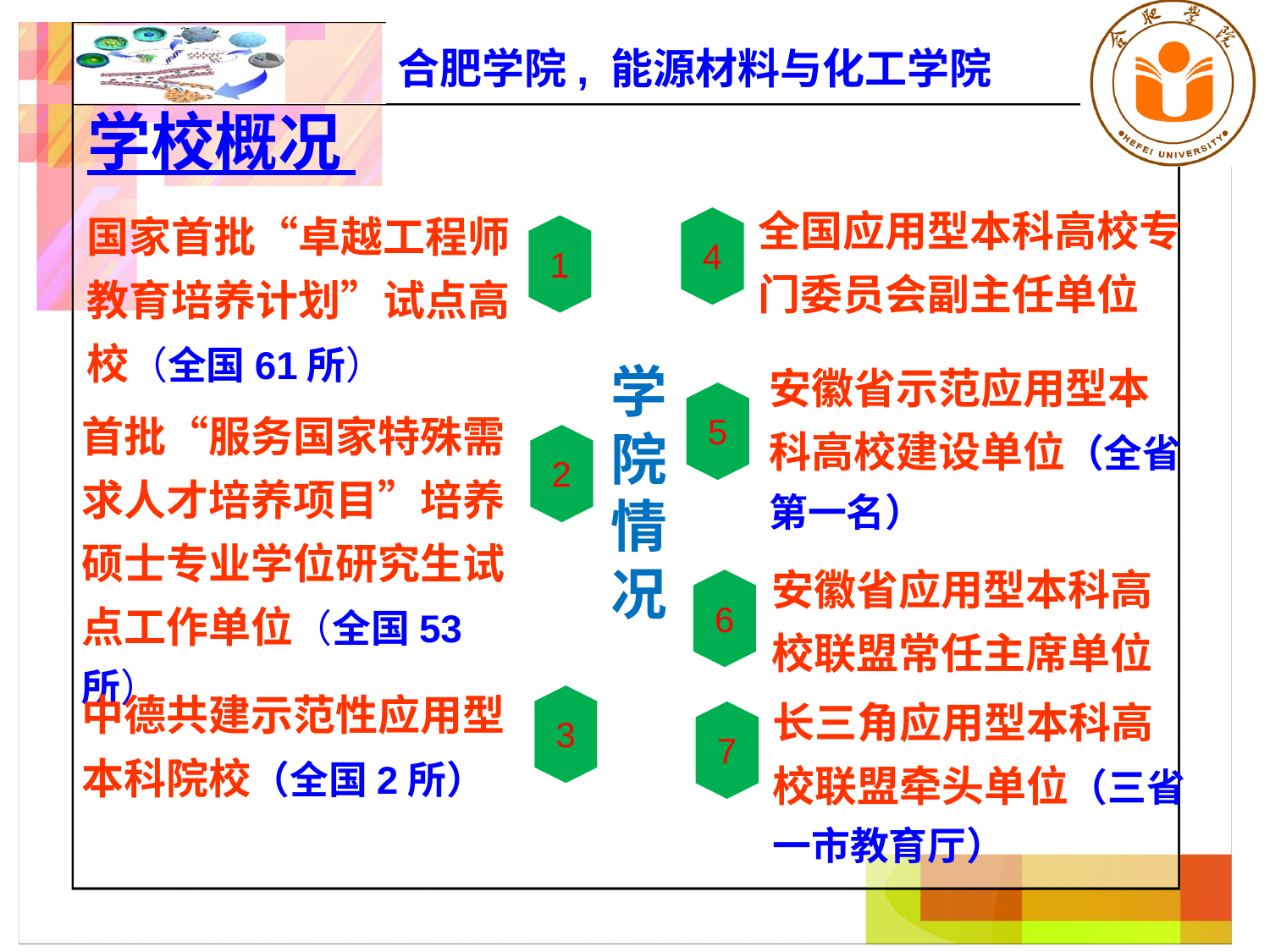

学校概况
全国应用型本科高校专门委员会副主任单位
国家首批“卓越工程师教育培养计划”试点高校（全国61所）

4

1
安徽省示范应用型本科高校建设单位（全省第一名）
学院
情况

5
首批“服务国家特殊需求人才培养项目”培养硕士专业学位研究生试点工作单位（全国53所）

2
安徽省应用型本科高校联盟常任主席单位

6
中德共建示范性应用型本科院校（全国2所）
长三角应用型本科高校联盟牵头单位（三省一市教育厅）

3

7